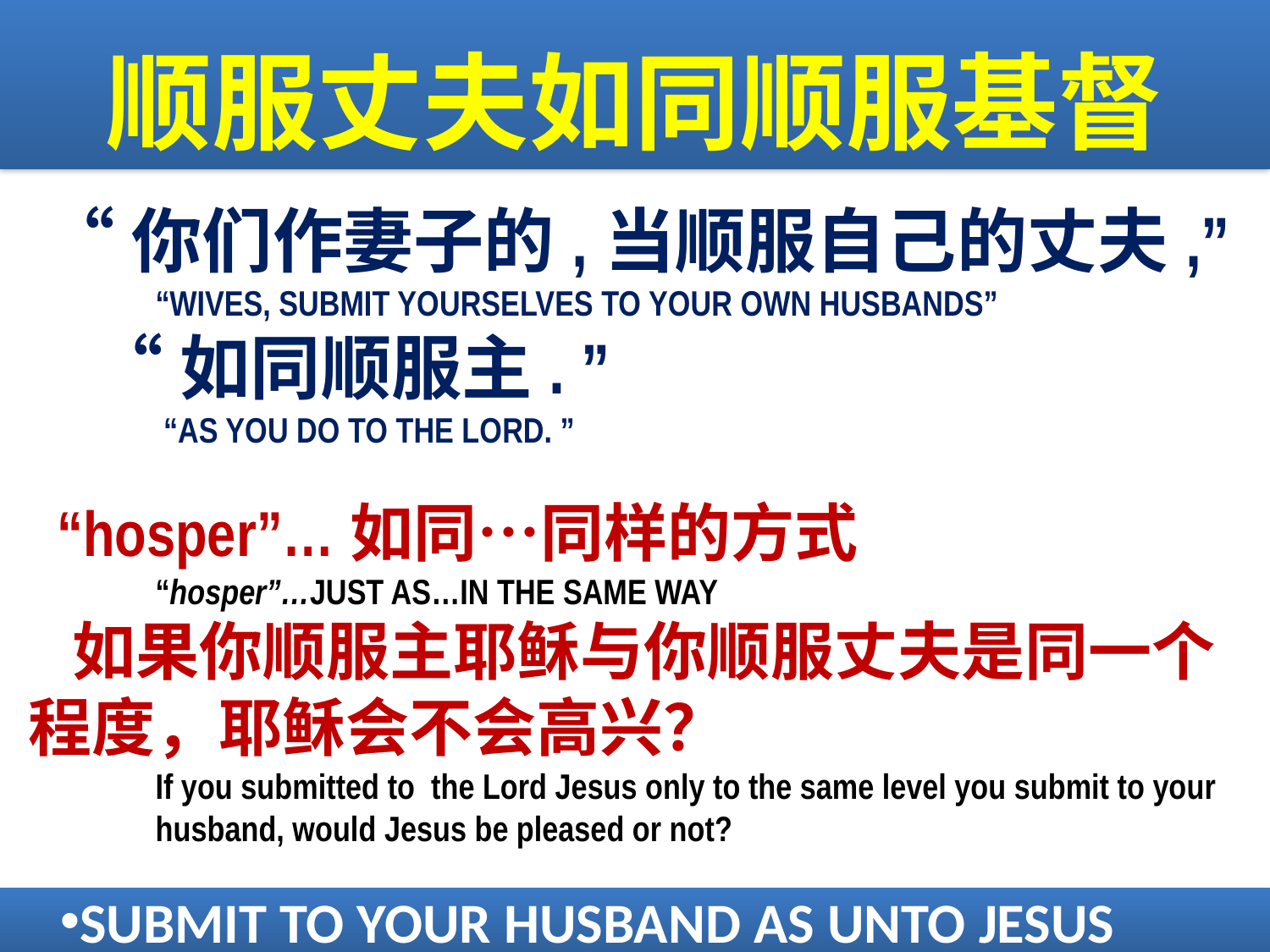

# 顺服丈夫如同顺服基督
 “你们作妻子的,当顺服自己的丈夫,”
	“WIVES, SUBMIT YOURSELVES TO YOUR OWN HUSBANDS”
    “如同顺服主. ”
	 “AS YOU DO TO THE LORD. ”

  “hosper”…如同…同样的方式
	“hosper”…JUST AS…IN THE SAME WAY
  如果你顺服主耶稣与你顺服丈夫是同一个程度，耶稣会不会高兴？
	If you submitted to  the Lord Jesus only to the same level you submit to your 	husband, would Jesus be pleased or not?

SUBMIT TO YOUR HUSBAND AS UNTO JESUS